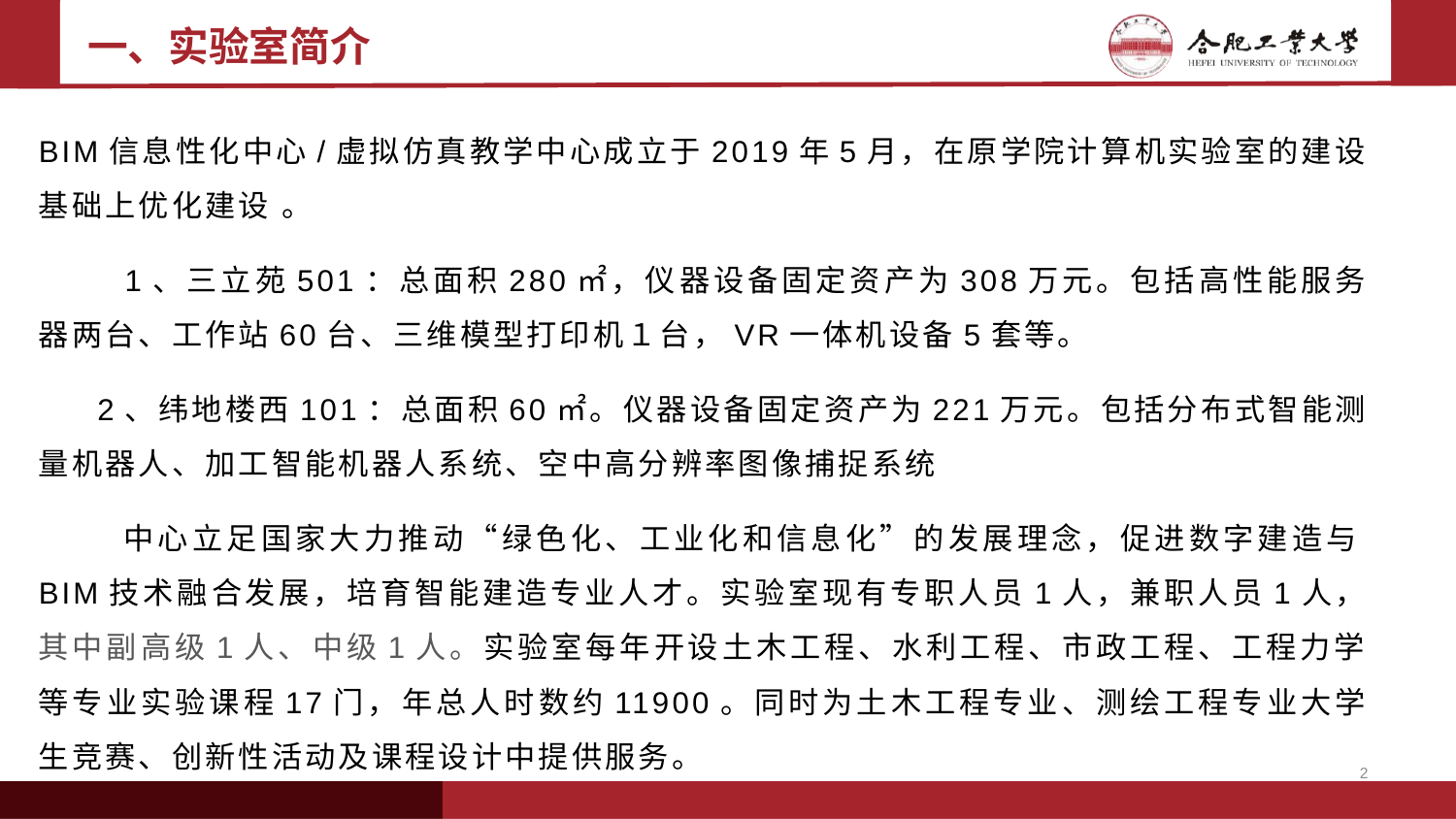

# 一、实验室简介
BIM信息性化中心/虚拟仿真教学中心成立于2019年5月，在原学院计算机实验室的建设基础上优化建设 。
       1、三立苑501：总面积280㎡，仪器设备固定资产为308万元。包括高性能服务器两台、工作站60台、三维模型打印机１台，VR一体机设备5套等。
     2、纬地楼西101：总面积60㎡。仪器设备固定资产为221万元。包括分布式智能测量机器人、加工智能机器人系统、空中高分辨率图像捕捉系统
       中心立足国家大力推动“绿色化、工业化和信息化”的发展理念，促进数字建造与BIM技术融合发展，培育智能建造专业人才。实验室现有专职人员1人，兼职人员1人，其中副高级1人、中级1人。实验室每年开设土木工程、水利工程、市政工程、工程力学等专业实验课程17门，年总人时数约11900。同时为土木工程专业、测绘工程专业大学生竞赛、创新性活动及课程设计中提供服务。